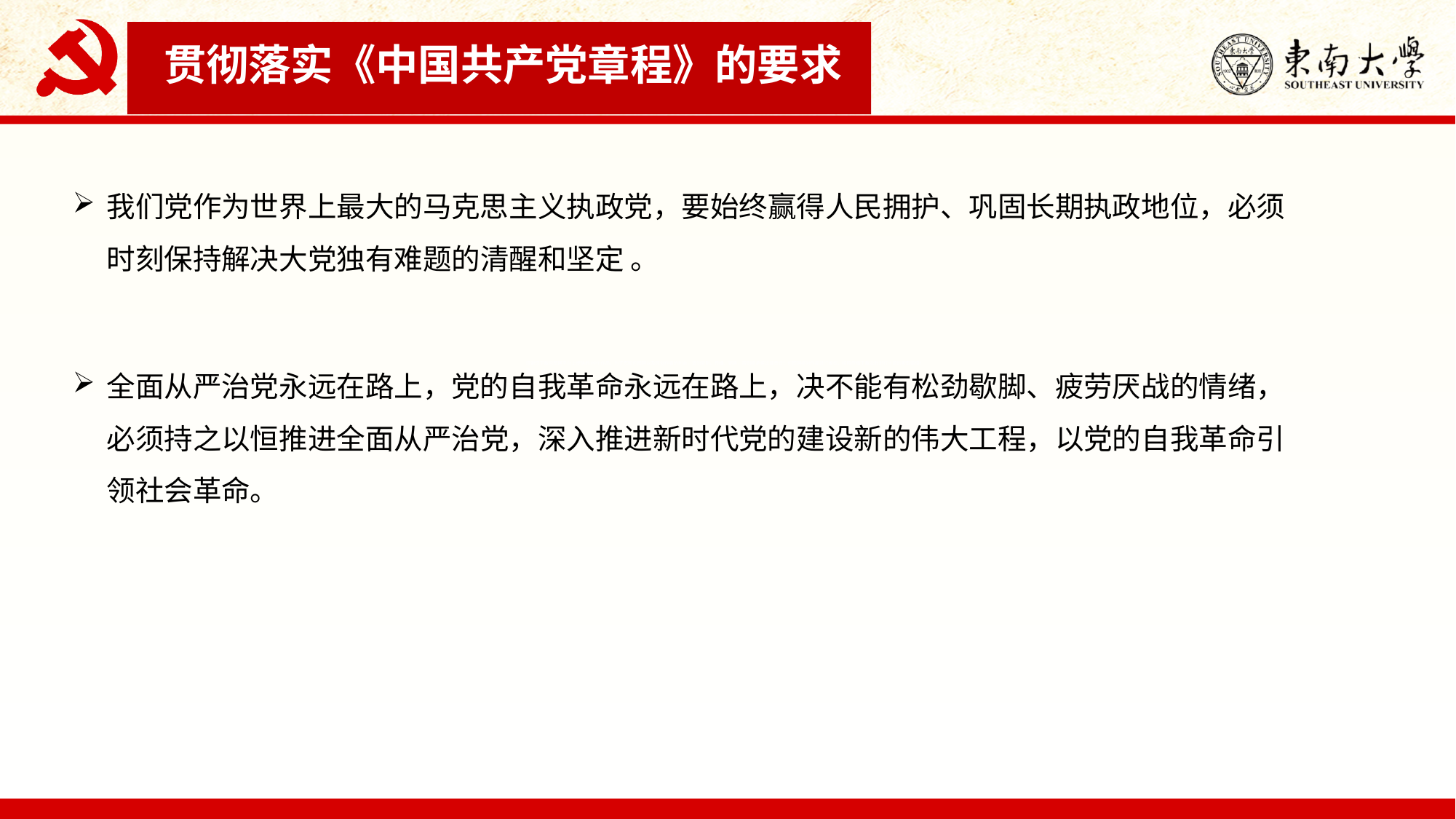

贯彻落实《中国共产党章程》的要求
我们党作为世界上最大的马克思主义执政党，要始终赢得人民拥护、巩固长期执政地位，必须时刻保持解决大党独有难题的清醒和坚定 。

全面从严治党永远在路上，党的自我革命永远在路上，决不能有松劲歇脚、疲劳厌战的情绪，必须持之以恒推进全面从严治党，深入推进新时代党的建设新的伟大工程，以党的自我革命引领社会革命。